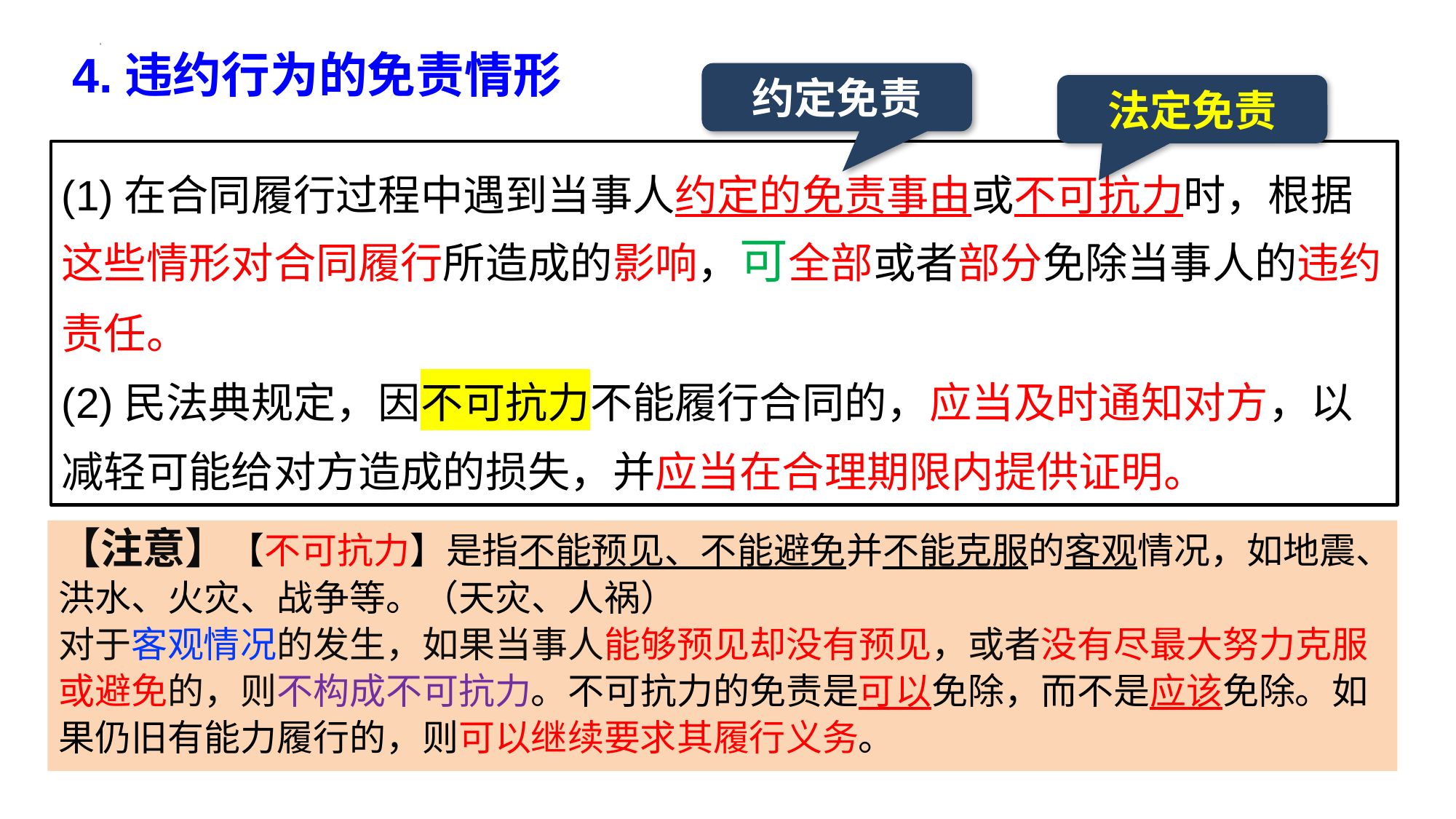

4.违约行为的免责情形
约定免责
法定免责
(1)在合同履行过程中遇到当事人约定的免责事由或不可抗力时，根据这些情形对合同履行所造成的影响，可全部或者部分免除当事人的违约责任。
(2)民法典规定，因不可抗力不能履行合同的，应当及时通知对方，以减轻可能给对方造成的损失，并应当在合理期限内提供证明。
【注意】【不可抗力】是指不能预见、不能避免并不能克服的客观情况，如地震、洪水、火灾、战争等。（天灾、人祸）
对于客观情况的发生，如果当事人能够预见却没有预见，或者没有尽最大努力克服或避免的，则不构成不可抗力。不可抗力的免责是可以免除，而不是应该免除。如果仍旧有能力履行的，则可以继续要求其履行义务。